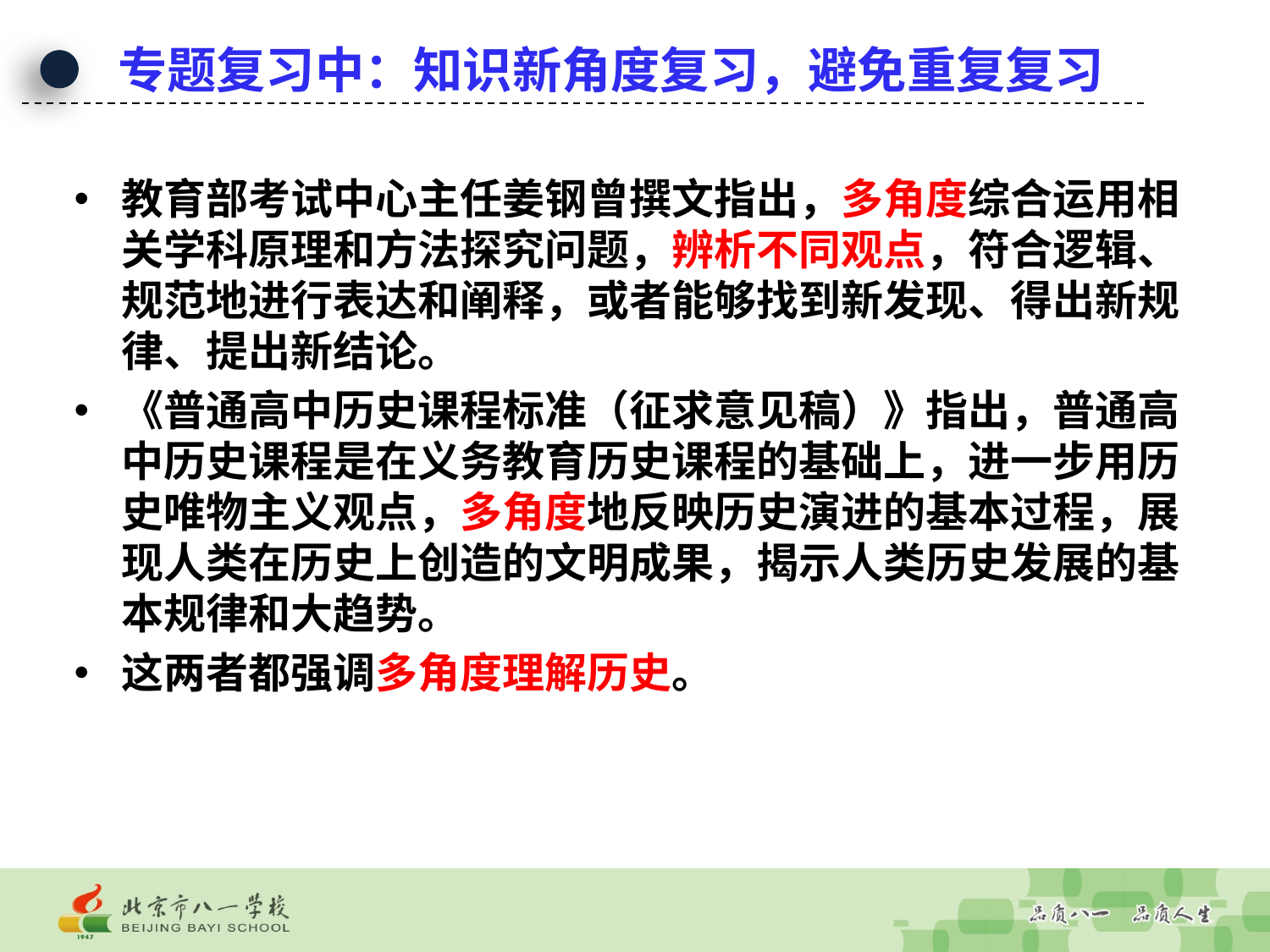

专题复习中：知识新角度复习，避免重复复习

教育部考试中心主任姜钢曾撰文指出，多角度综合运用相关学科原理和方法探究问题，辨析不同观点，符合逻辑、规范地进行表达和阐释，或者能够找到新发现、得出新规律、提出新结论。
《普通高中历史课程标准（征求意见稿）》指出，普通高中历史课程是在义务教育历史课程的基础上，进一步用历史唯物主义观点，多角度地反映历史演进的基本过程，展现人类在历史上创造的文明成果，揭示人类历史发展的基本规律和大趋势。
这两者都强调多角度理解历史。